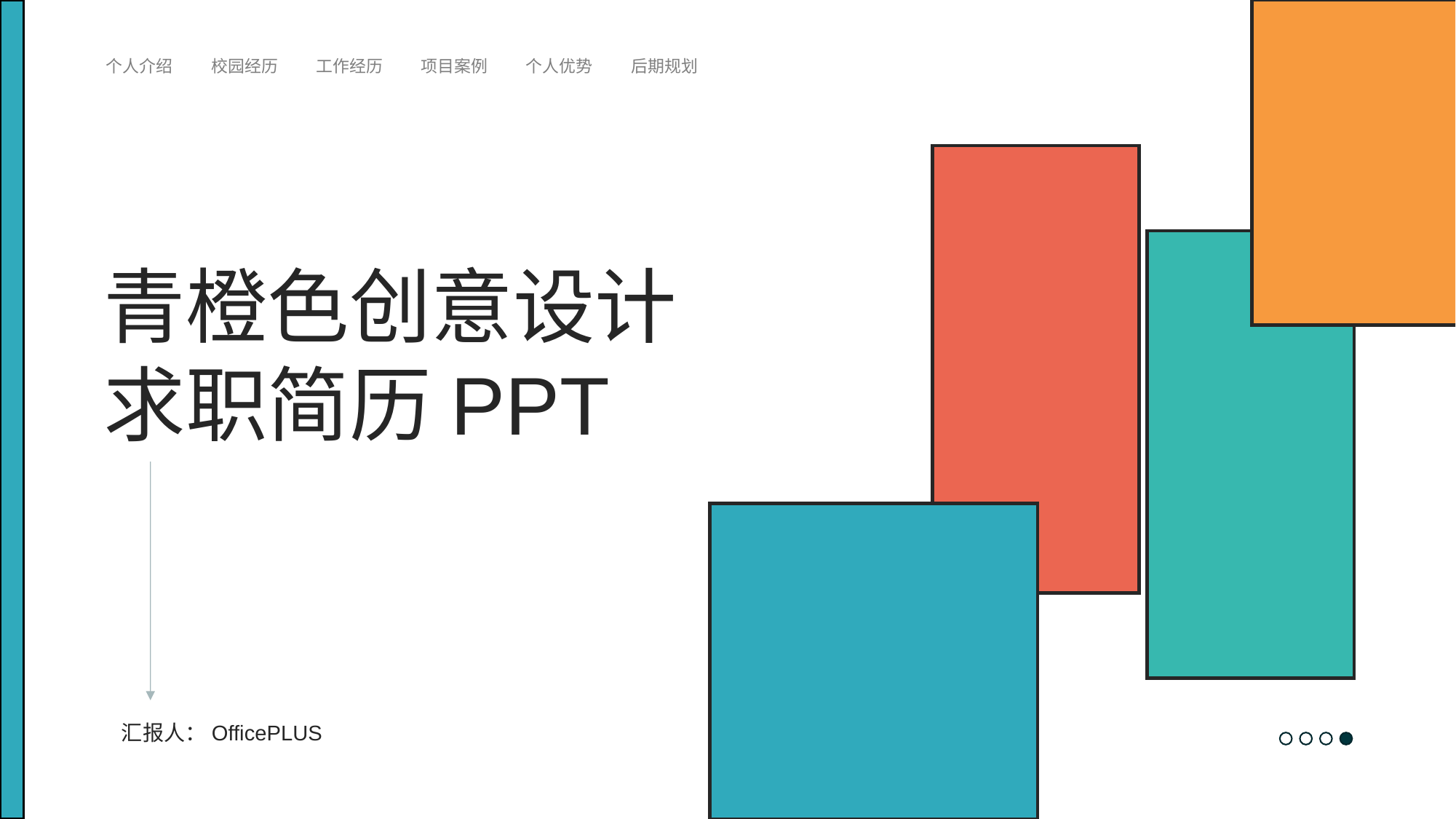

个人介绍
校园经历
工作经历
项目案例
个人优势
后期规划
青橙色创意设计
求职简历PPT
汇报人：OfficePLUS